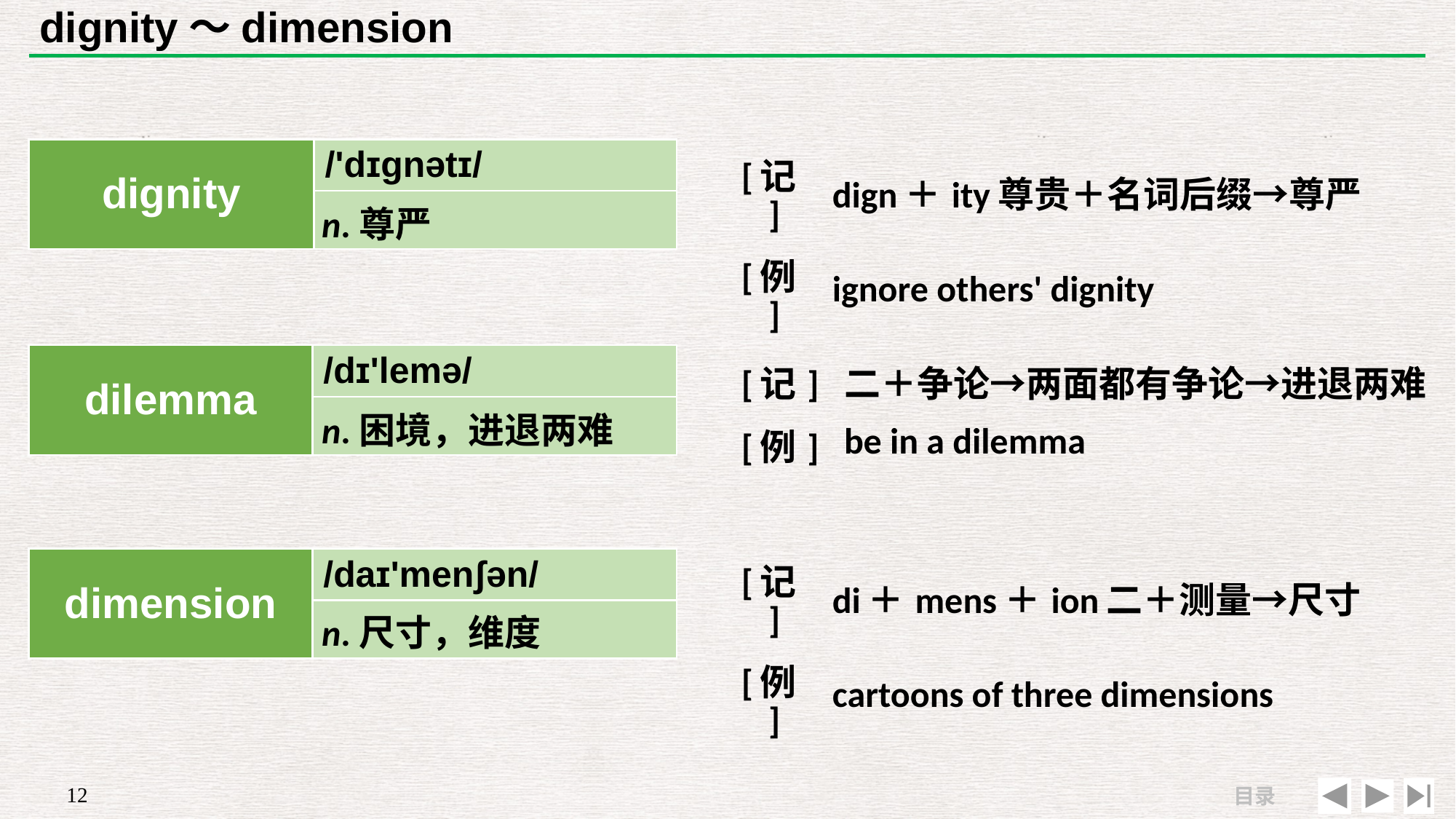

# dignity～dimension

| dignity | /'dɪɡnətɪ/ |
| --- | --- |
|  |  |
| [记] | dign＋ity尊贵＋名词后缀→尊严 |
| --- | --- |
| [例] | ignore others' dignity |
n.尊严
| dilemma | /dɪ'lemə/ |
| --- | --- |
|  |  |
| [记] | 二＋争论→两面都有争论→进退两难 |
| --- | --- |
| [例] | be in a dilemma |
n.困境，进退两难
| [记] | di＋mens＋ion二＋测量→尺寸 |
| --- | --- |
| [例] | cartoons of three dimensions |
| dimension | /daɪ'menʃən/ |
| --- | --- |
|  |  |
n.尺寸，维度